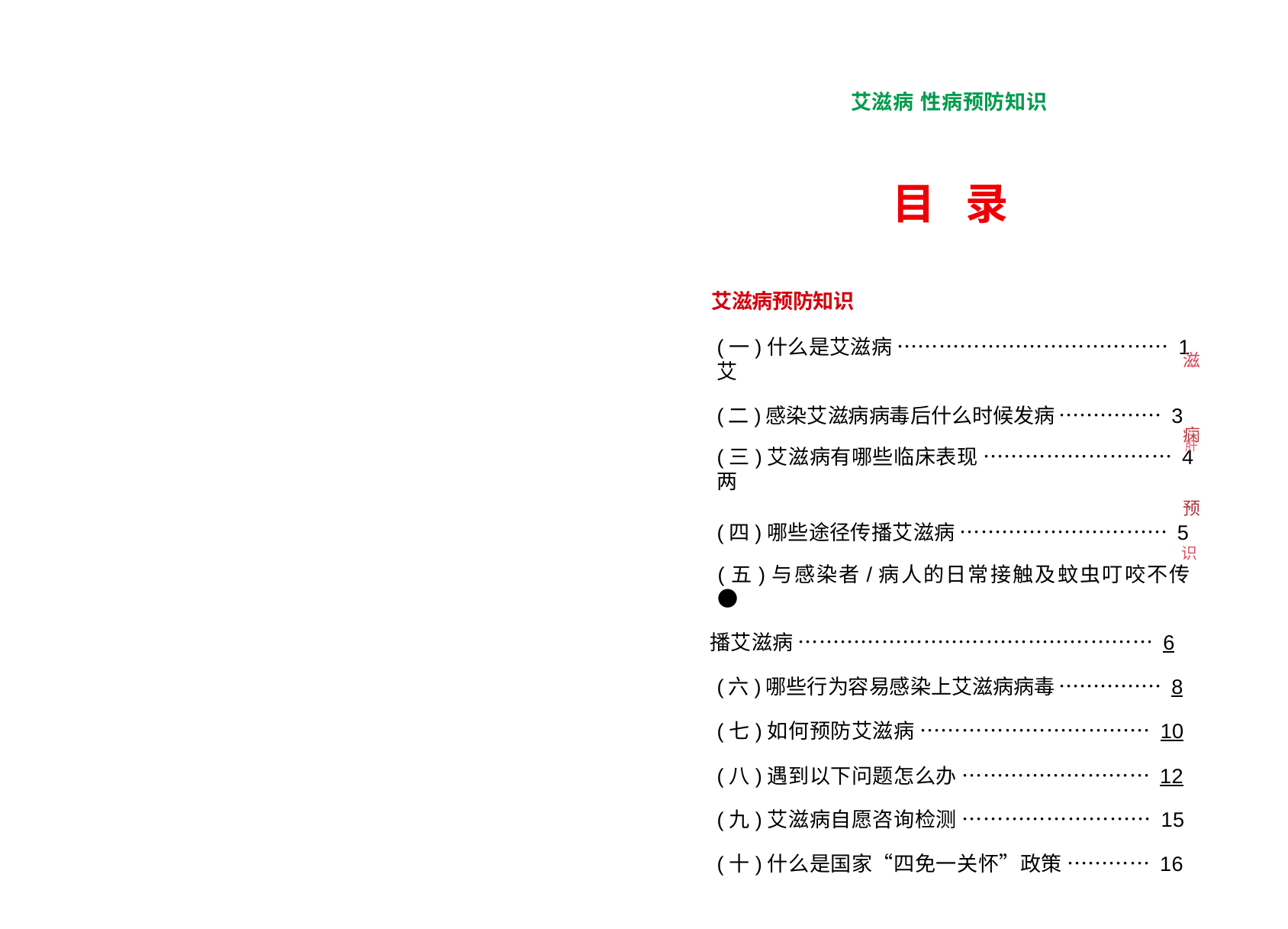

艾滋病 性病预防知识

目 录

艾滋病预防知识
(一)什么是艾滋病 ………………………………… 1艾
(二)感染艾滋病病毒后什么时候发病 …………… 3
痫
(三)艾滋病有哪些临床表现 ……………………… 4两
预
(四)哪些途径传播艾滋病 ………………………… 5
识
(五)与感染者/病人的日常接触及蚊虫叮咬不传●
播艾滋病 …………………………………………… 6
(六)哪些行为容易感染上艾滋病病毒 …………… 8
(七)如何预防艾滋病 …………………………… 10
(八)遇到以下问题怎么办 ……………………… 12
(九)艾滋病自愿咨询检测 ……………………… 15

(十)什么是国家“四免一关怀”政策 ………… 16

滋

肝